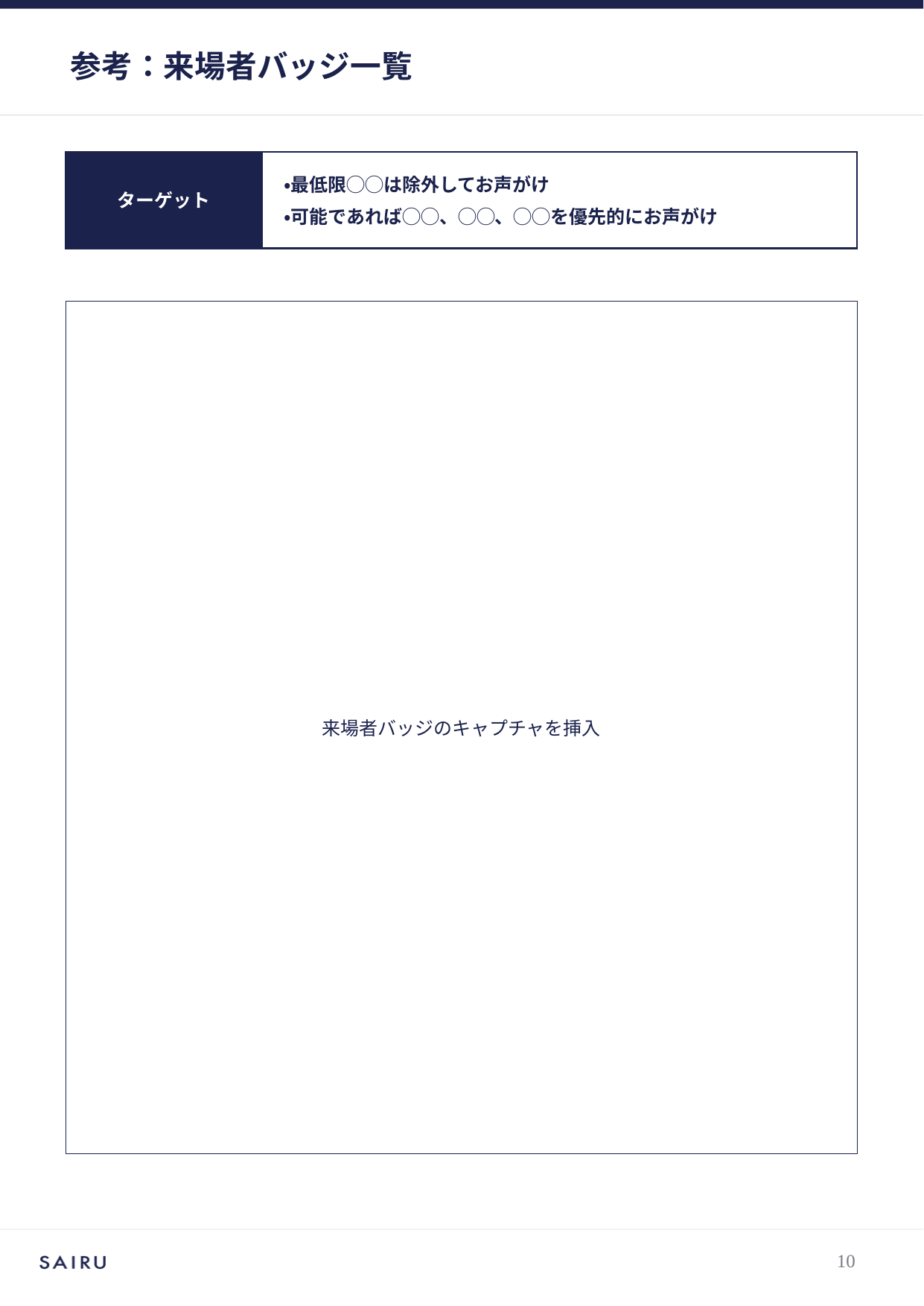

# 参考：来場者バッジ一覧
ターゲット
・最低限◯◯は除外してお声がけ
・可能であれば◯◯、◯◯、◯◯を優先的にお声がけ
来場者バッジのキャプチャを挿入
10